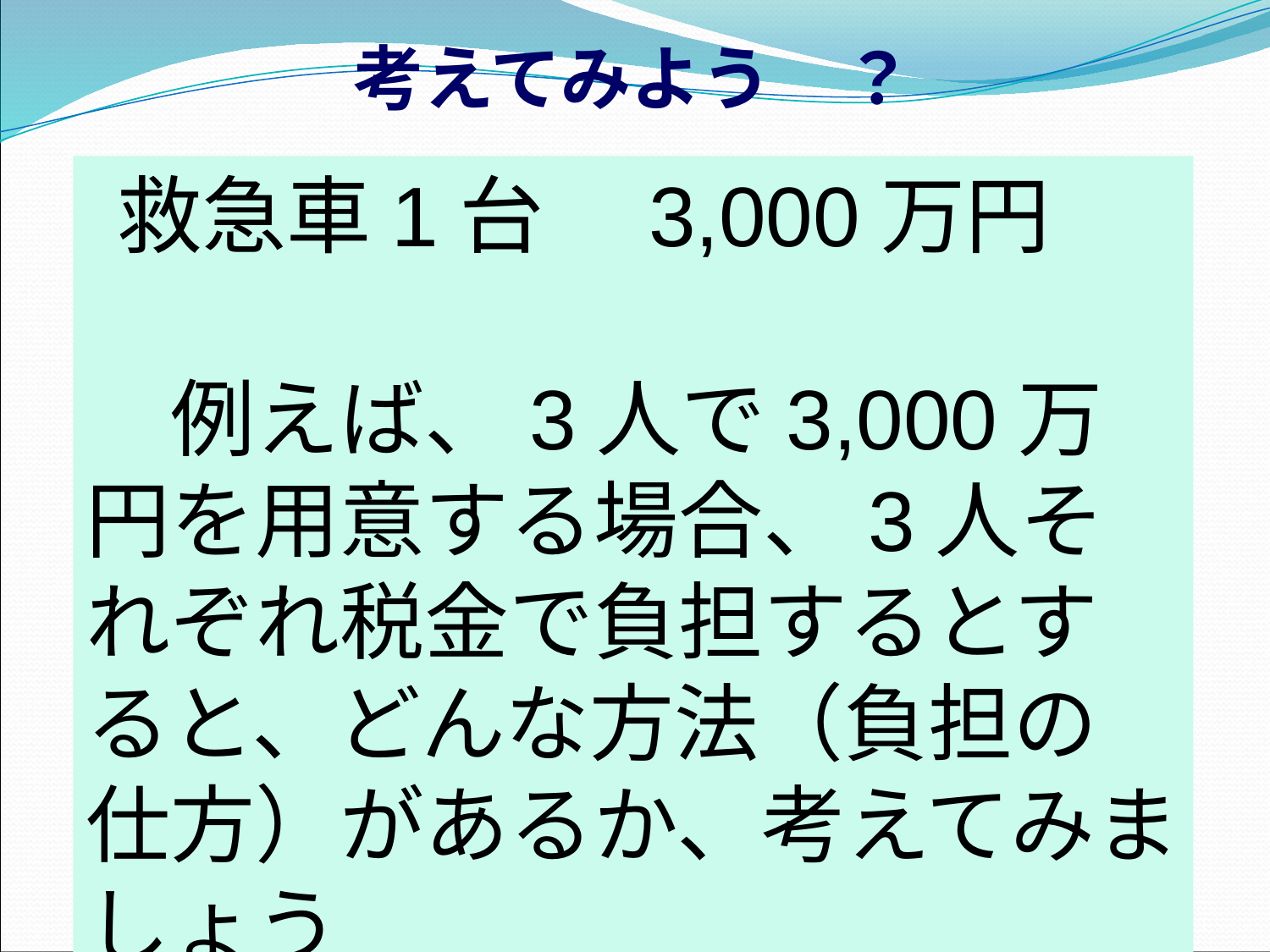

考えてみよう　？
　救急車1台　3,000万円

　例えば、3人で3,000万円を用意する場合、3人それぞれ税金で負担するとすると、どんな方法（負担の仕方）があるか、考えてみましょう